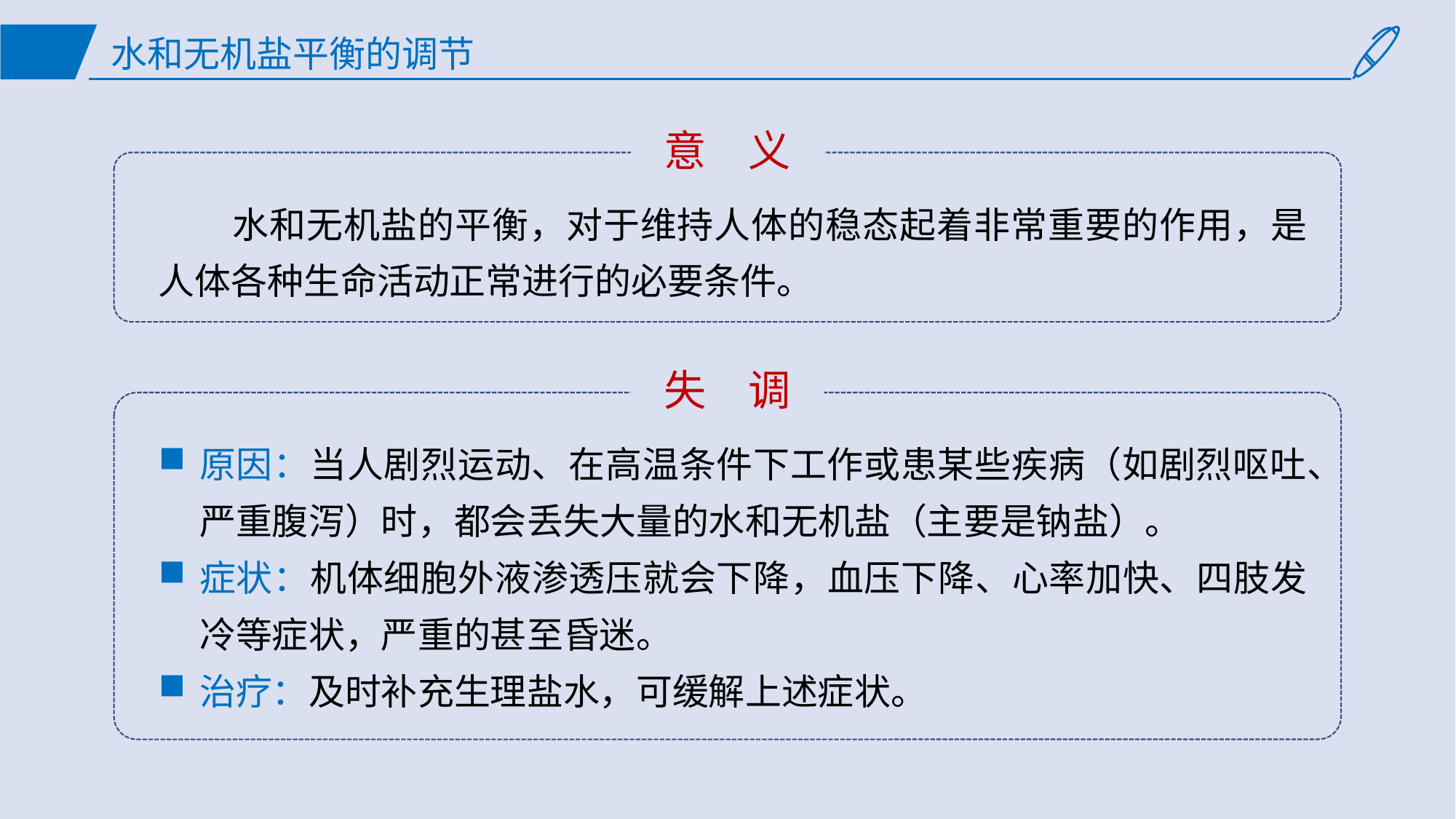

# 水和无机盐平衡的调节
意　义

　　水和无机盐的平衡，对于维持人体的稳态起着非常重要的作用，是人体各种生命活动正常进行的必要条件。
失　调

原因：当人剧烈运动、在高温条件下工作或患某些疾病（如剧烈呕吐、严重腹泻）时，都会丢失大量的水和无机盐（主要是钠盐）。
症状：机体细胞外液渗透压就会下降，血压下降、心率加快、四肢发冷等症状，严重的甚至昏迷。
治疗：及时补充生理盐水，可缓解上述症状。